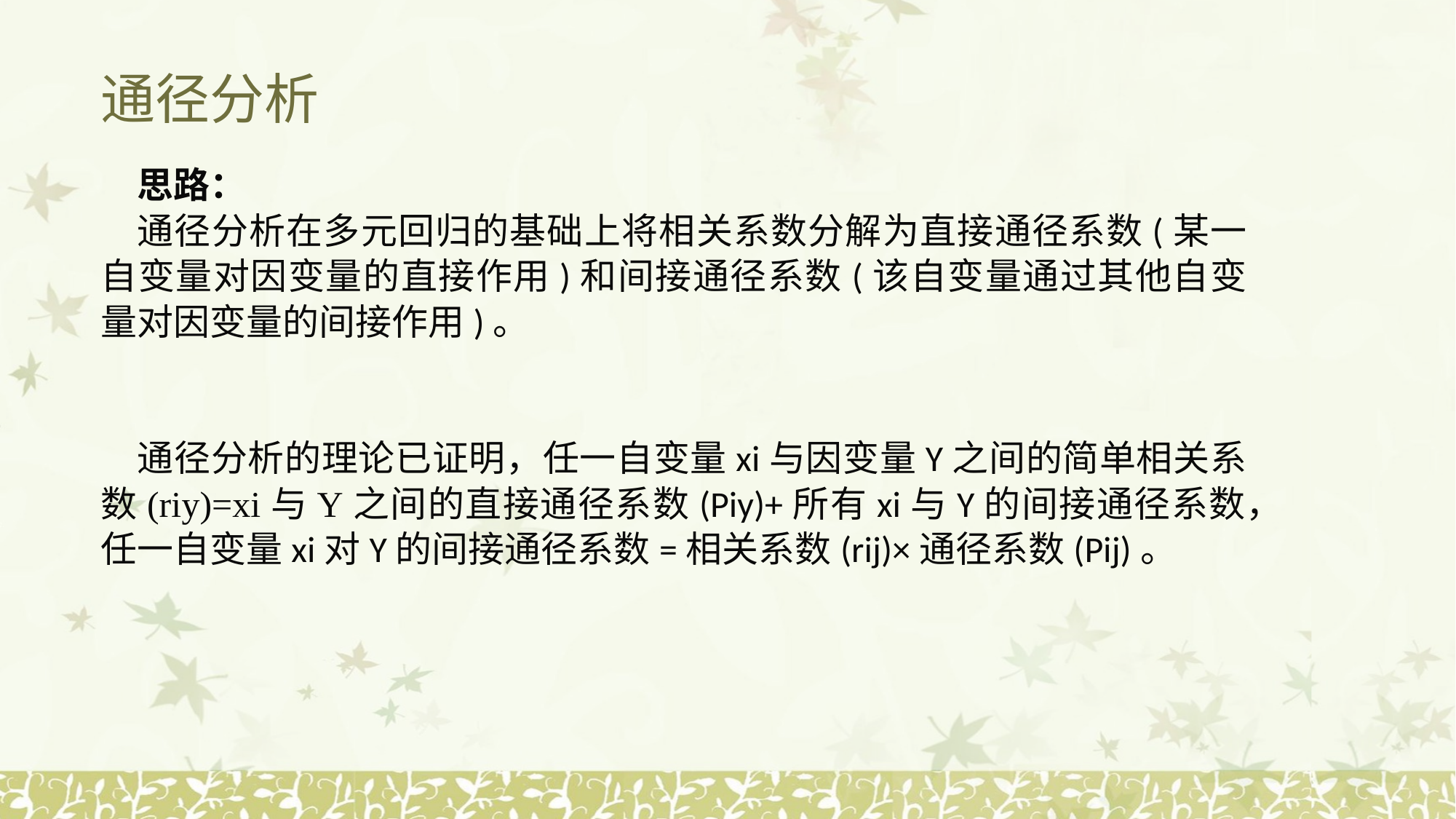

# 通径分析
思路：
通径分析在多元回归的基础上将相关系数分解为直接通径系数(某一自变量对因变量的直接作用)和间接通径系数(该自变量通过其他自变量对因变量的间接作用)。

通径分析的理论已证明，任一自变量xi与因变量Y之间的简单相关系数(riy)=xi与Y之间的直接通径系数(Piy)+所有xi与Y的间接通径系数，任一自变量xi对Y的间接通径系数=相关系数(rij)×通径系数(Pij)。